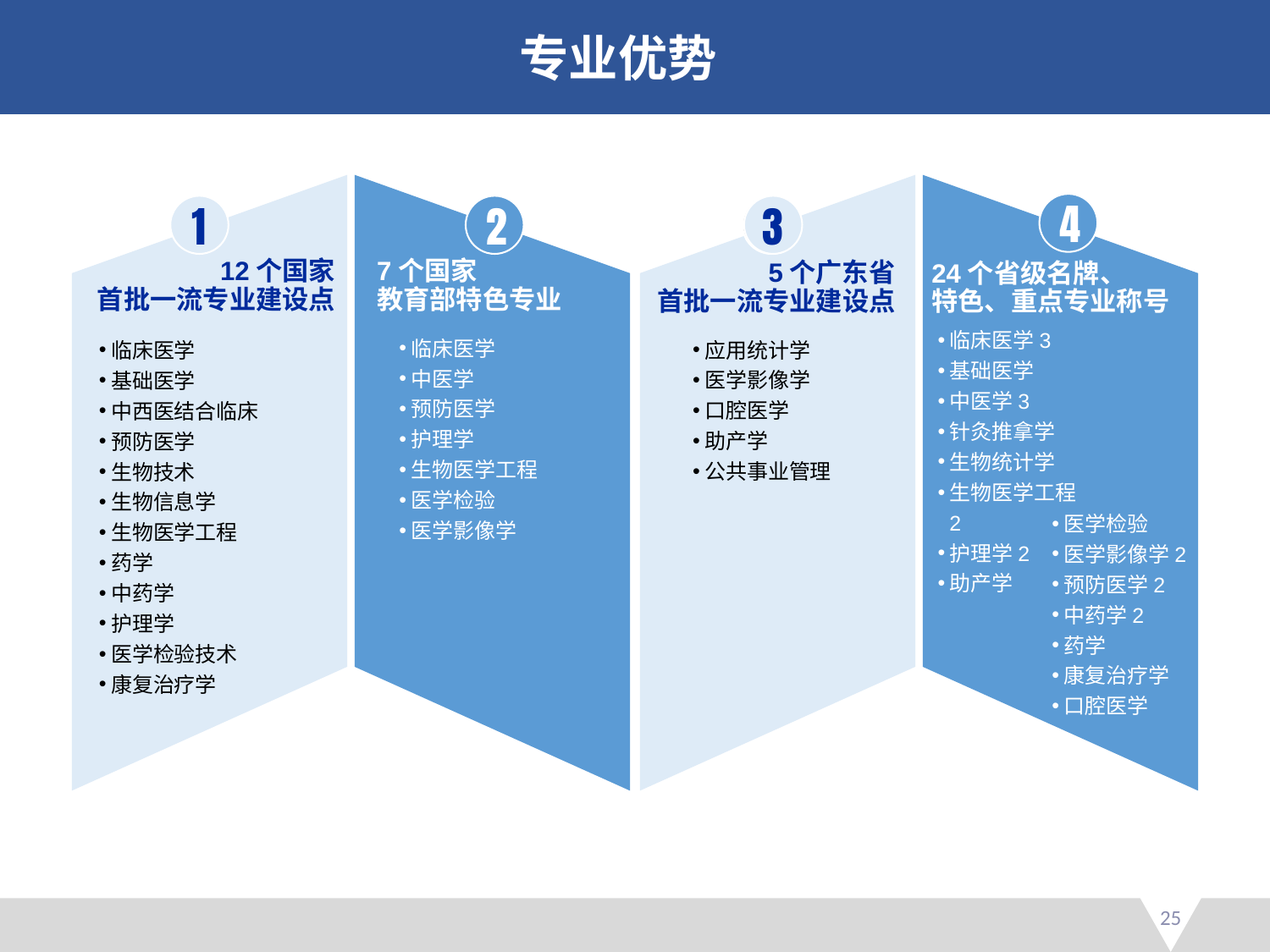

专业优势

4

1
2
3
12个国家
首批一流专业建设点
7个国家
教育部特色专业
临床医学
中医学
预防医学
护理学
生物医学工程
医学检验
医学影像学
5个广东省
首批一流专业建设点
应用统计学
医学影像学
口腔医学
助产学
公共事业管理
24个省级名牌、
特色、重点专业称号
临床医学3
基础医学
中医学3
针灸推拿学
生物统计学
生物医学工程2
护理学2
助产学
临床医学
基础医学
中西医结合临床
预防医学
生物技术
生物信息学
生物医学工程
药学
中药学
护理学
医学检验技术
康复治疗学
医学检验
医学影像学2
预防医学2
中药学2
药学
康复治疗学
口腔医学
25